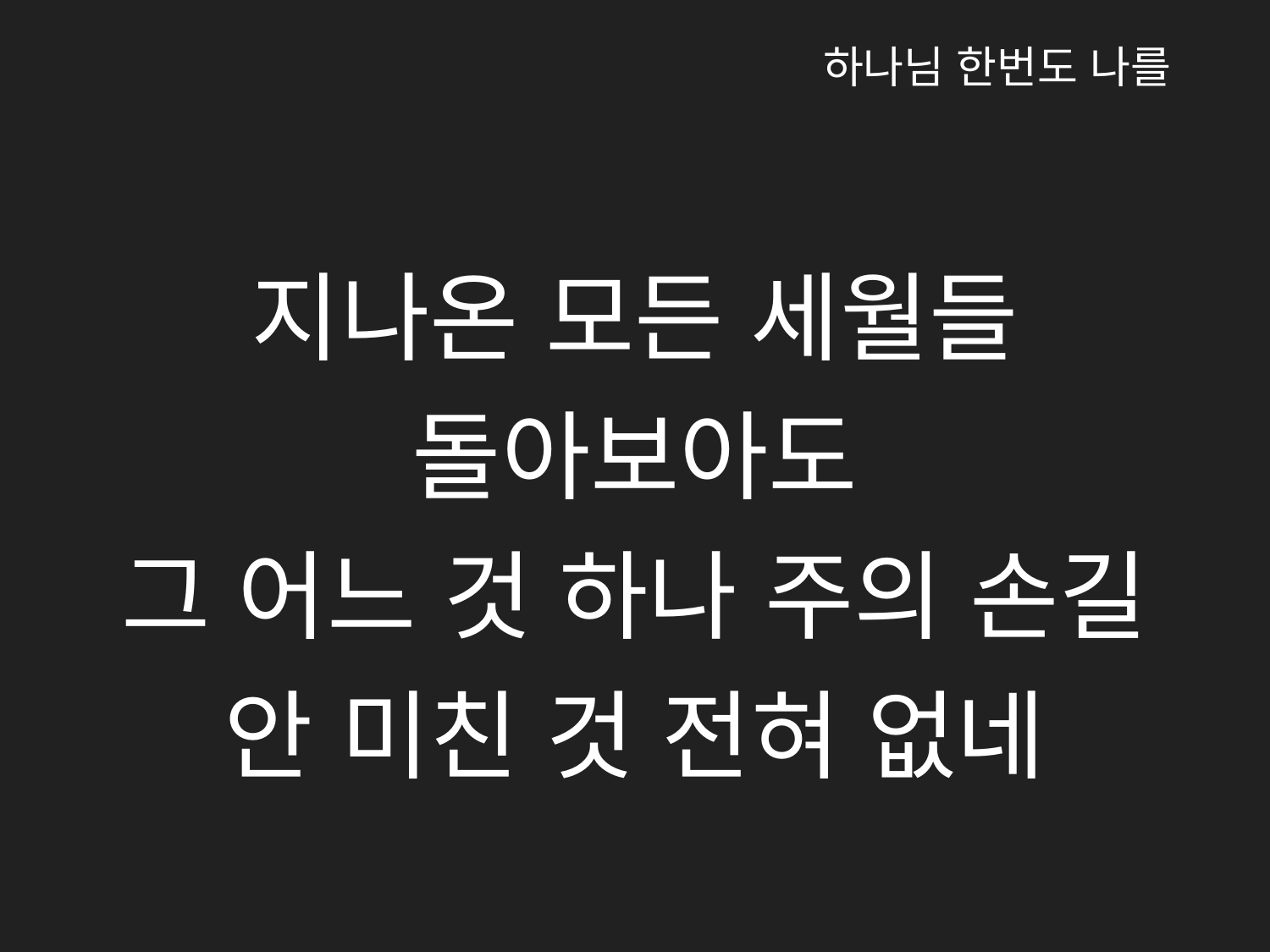

하나님 한번도 나를
지나온 모든 세월들
돌아보아도
그 어느 것 하나 주의 손길
안 미친 것 전혀 없네